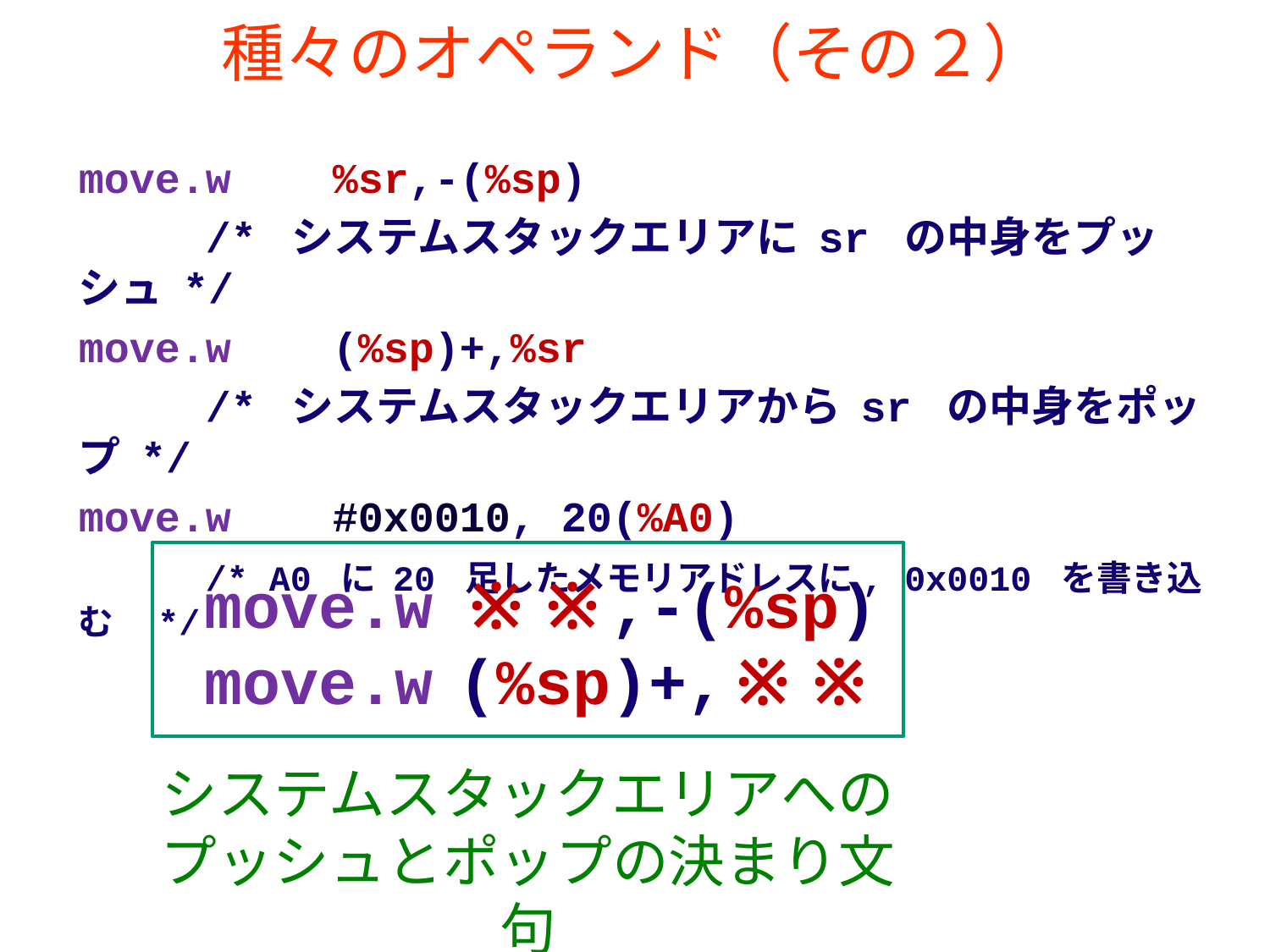

# 種々のオペランド（その２）
	move.w	%sr,-(%sp)
		/* システムスタックエリアに sr の中身をプッシュ */
	move.w	(%sp)+,%sr
		/* システムスタックエリアから sr の中身をポップ */
	move.w	#0x0010, 20(%A0)
		/* A0 に 20 足したメモリアドレスに, 0x0010 を書き込む　*/

	move.w	※※,-(%sp)
	move.w	(%sp)+,※※

システムスタックエリアへの
プッシュとポップの決まり文句